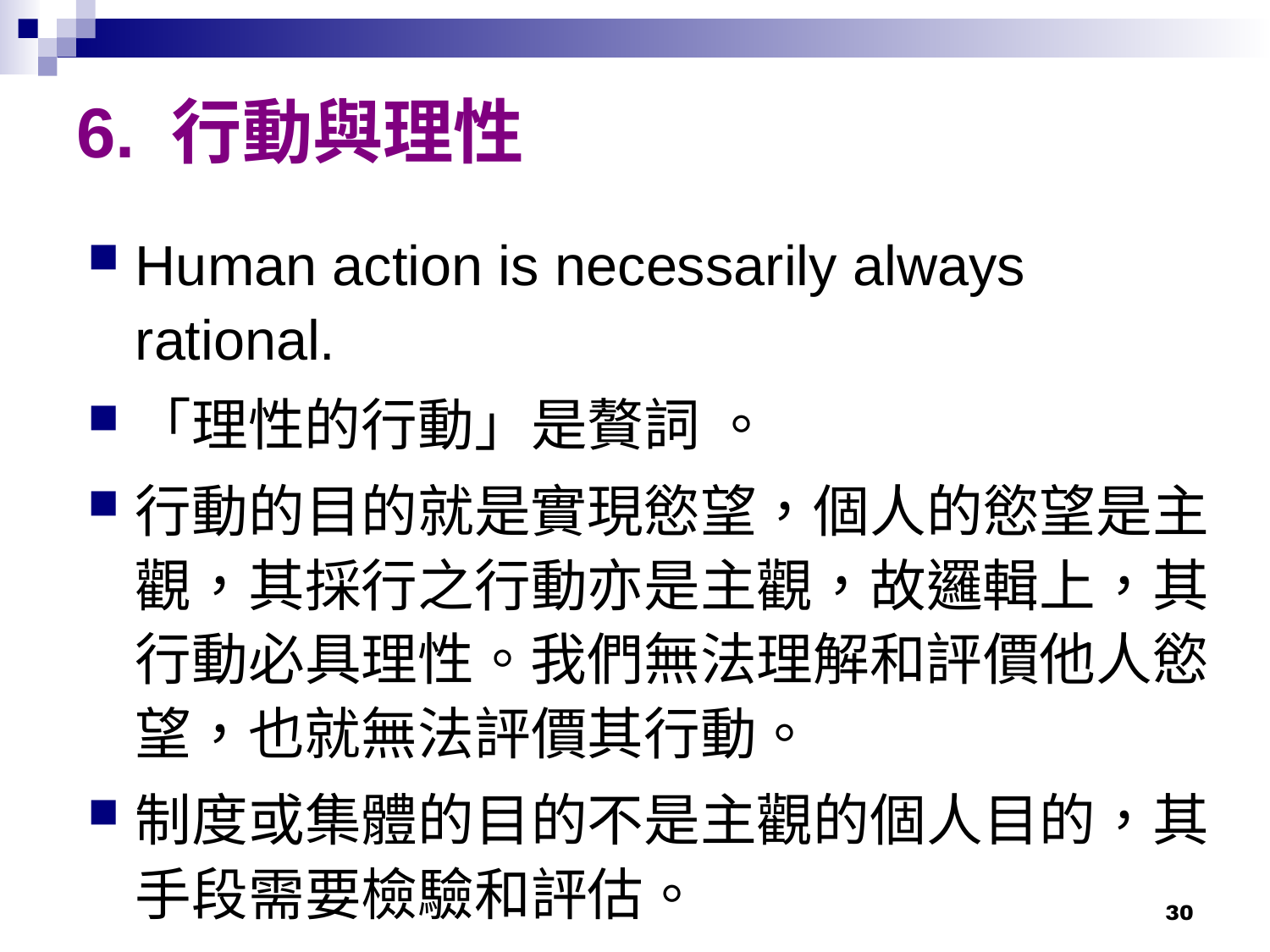

# 6. 行動與理性
Human action is necessarily always rational.
「理性的行動」是贅詞 。
行動的目的就是實現慾望，個人的慾望是主觀，其採行之行動亦是主觀，故邏輯上，其行動必具理性。我們無法理解和評價他人慾望，也就無法評價其行動。
制度或集體的目的不是主觀的個人目的，其手段需要檢驗和評估。
30